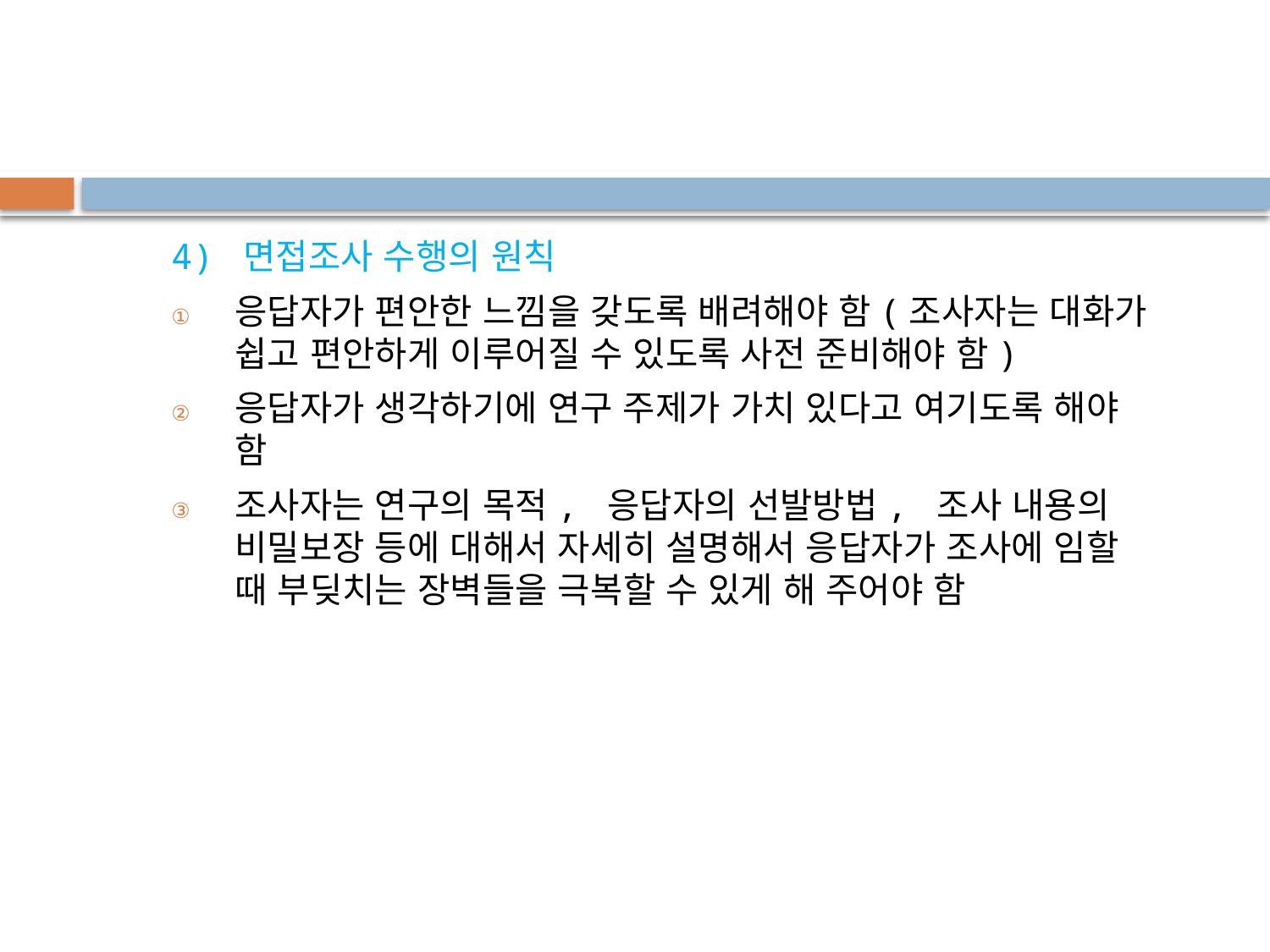

4) 면접조사 수행의 원칙
응답자가 편안한 느낌을 갖도록 배려해야 함(조사자는 대화가 쉽고 편안하게 이루어질 수 있도록 사전 준비해야 함)
응답자가 생각하기에 연구 주제가 가치 있다고 여기도록 해야 함
조사자는 연구의 목적, 응답자의 선발방법, 조사 내용의 비밀보장 등에 대해서 자세히 설명해서 응답자가 조사에 임할 때 부딪치는 장벽들을 극복할 수 있게 해 주어야 함